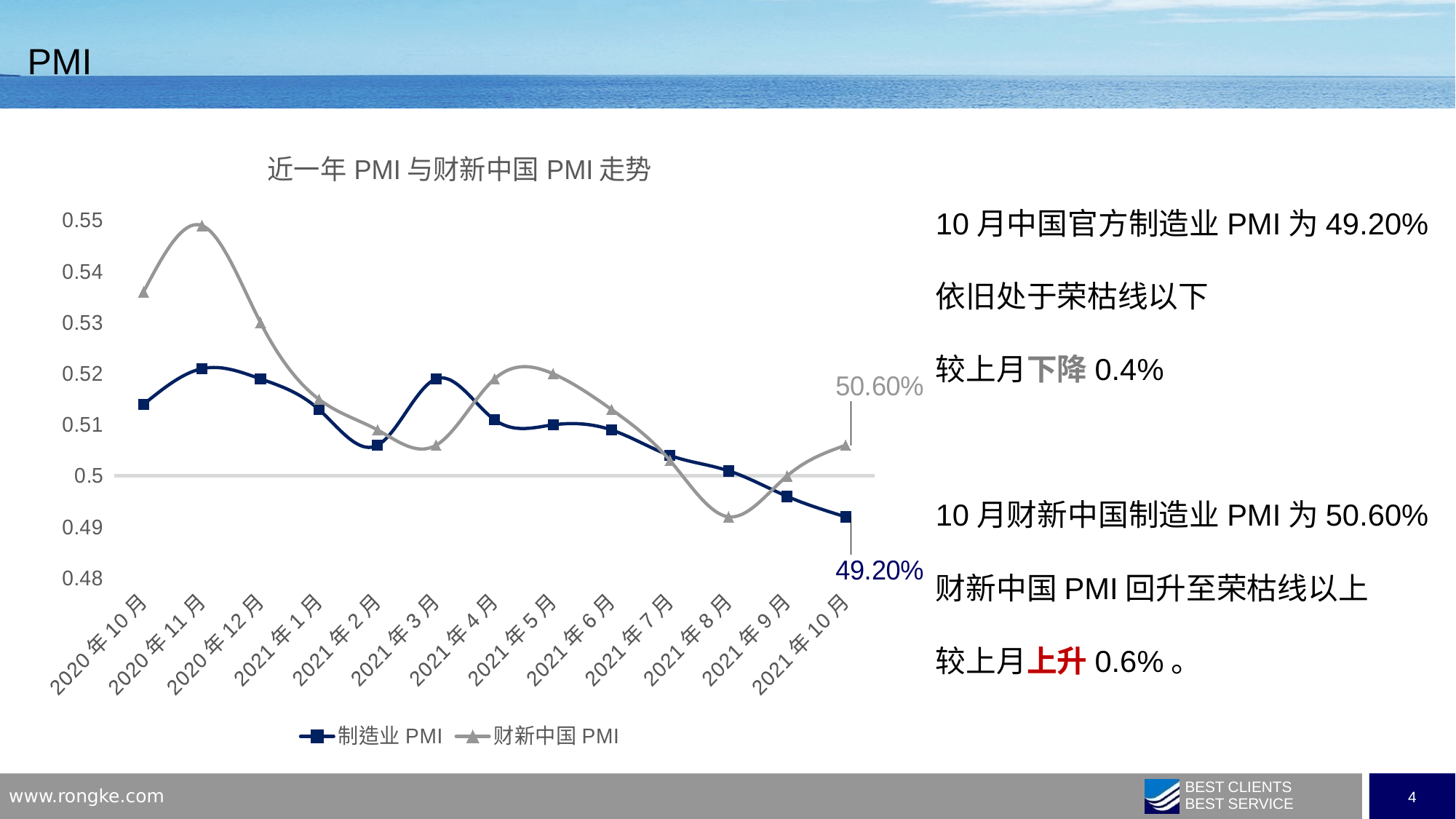

# PMI

### Chart: 近一年PMI与财新中国PMI走势

| Category | 制造业PMI | 财新中国PMI |
|---|---|---|
| 44470 | 0.49200000000000005 | 0.506 |
| 44440 | 0.496 | 0.5 |
| 44409 | 0.501 | 0.49200000000000005 |
| 44378 | 0.504 | 0.503 |
| 44348 | 0.509 | 0.513 |
| 44317 | 0.51 | 0.52 |
| 44287 | 0.511 | 0.519 |
| 44256 | 0.519 | 0.506 |
| 44228 | 0.506 | 0.509 |
| 44197 | 0.513 | 0.515 |
| 44166 | 0.519 | 0.53 |
| 44136 | 0.521 | 0.5489999999999999 |
| 44105 | 0.514 | 0.536 |
10月中国官方制造业PMI为49.20%
依旧处于荣枯线以下
较上月下降0.4%

10月财新中国制造业PMI为50.60%
财新中国PMI回升至荣枯线以上
较上月上升0.6%。